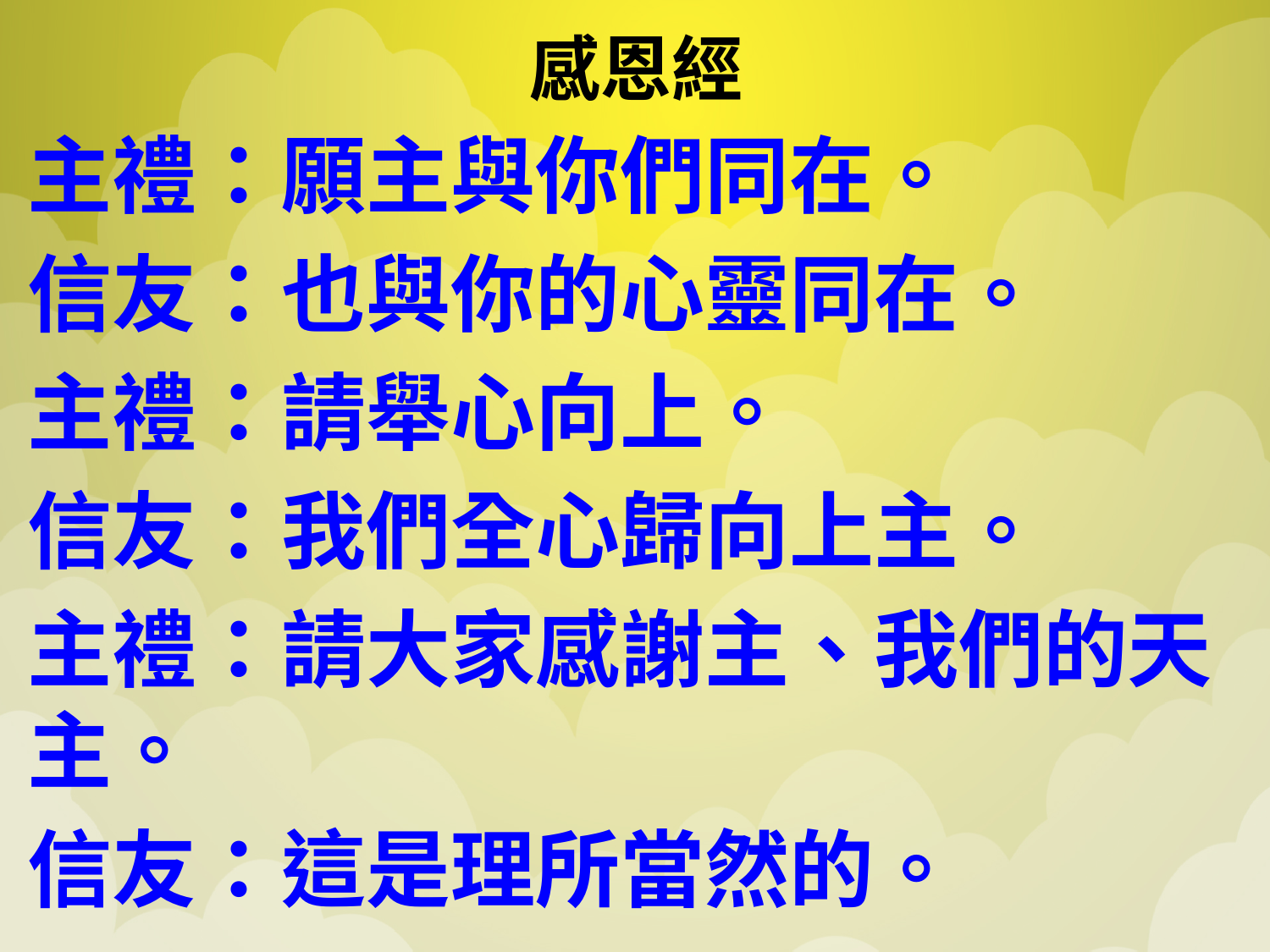

# 感恩經
主禮：願主與你們同在。
信友：也與你的心靈同在。
主禮：請舉心向上。
信友：我們全心歸向上主。
主禮：請大家感謝主、我們的天主。
信友：這是理所當然的。